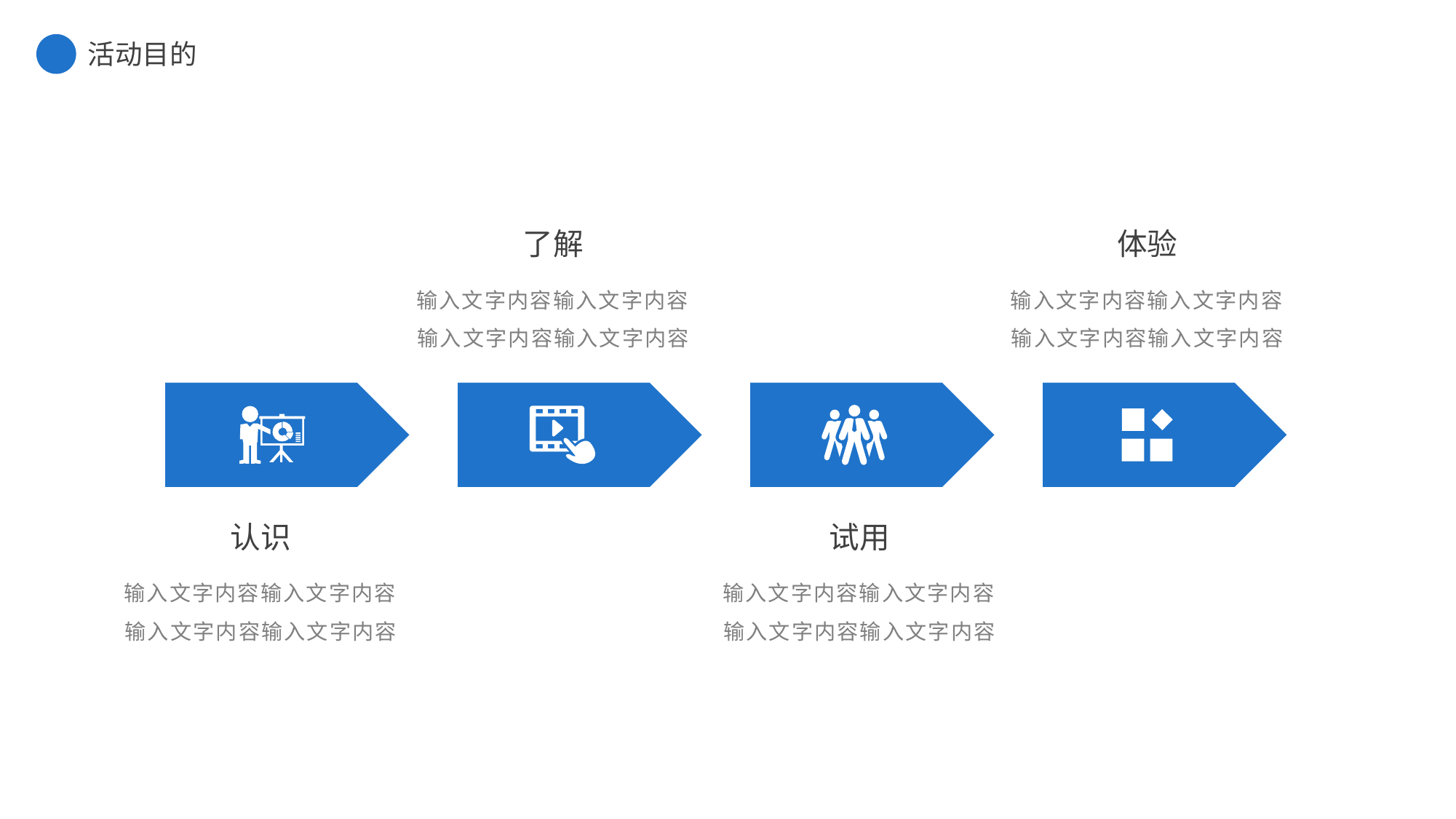

活动目的

了解
体验
输入文字内容输入文字内容输入文字内容输入文字内容
输入文字内容输入文字内容输入文字内容输入文字内容

认识
试用
输入文字内容输入文字内容输入文字内容输入文字内容
输入文字内容输入文字内容输入文字内容输入文字内容